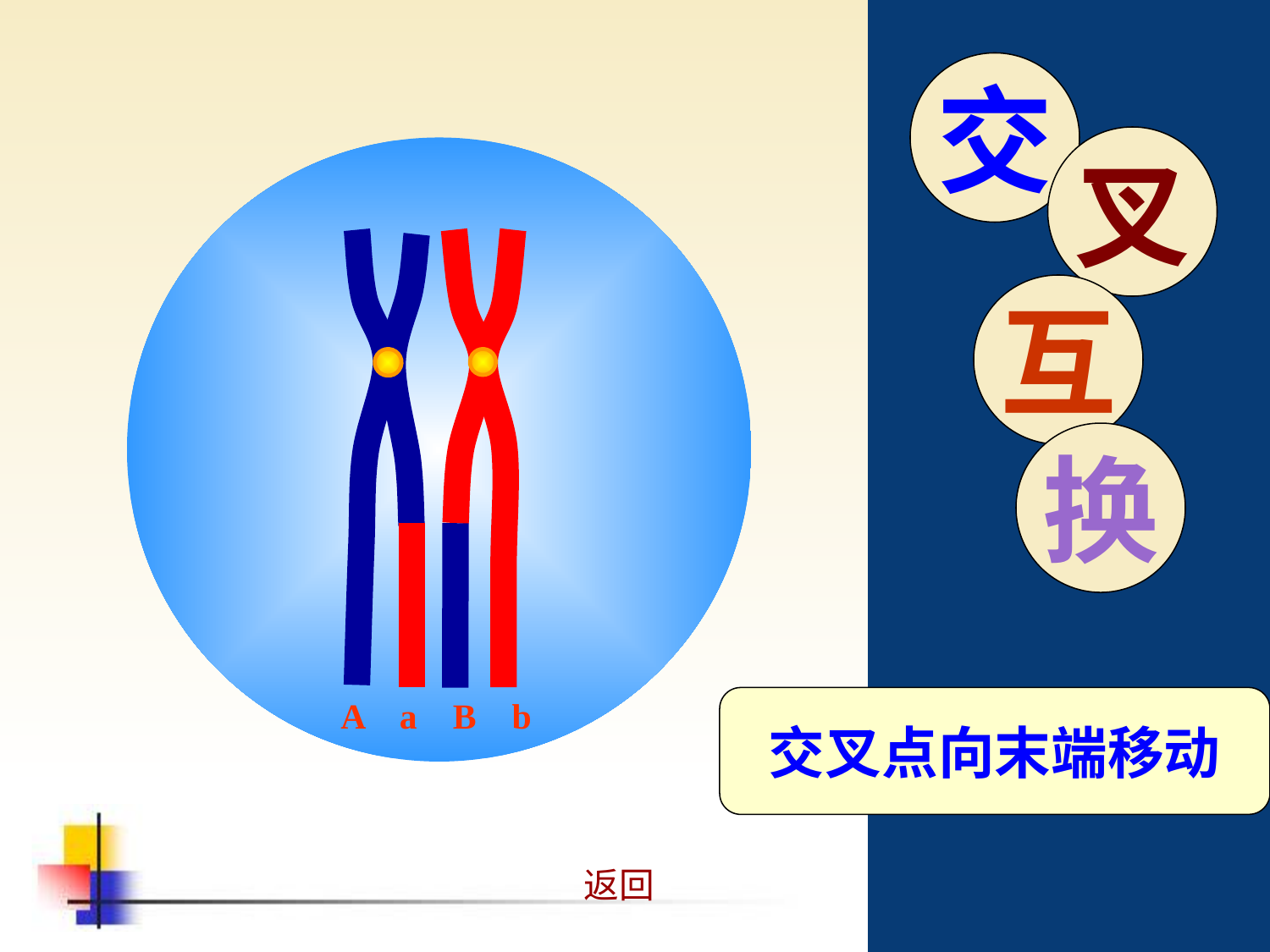

交
叉

互
换
A    a    B    b
交叉点向末端移动

返回